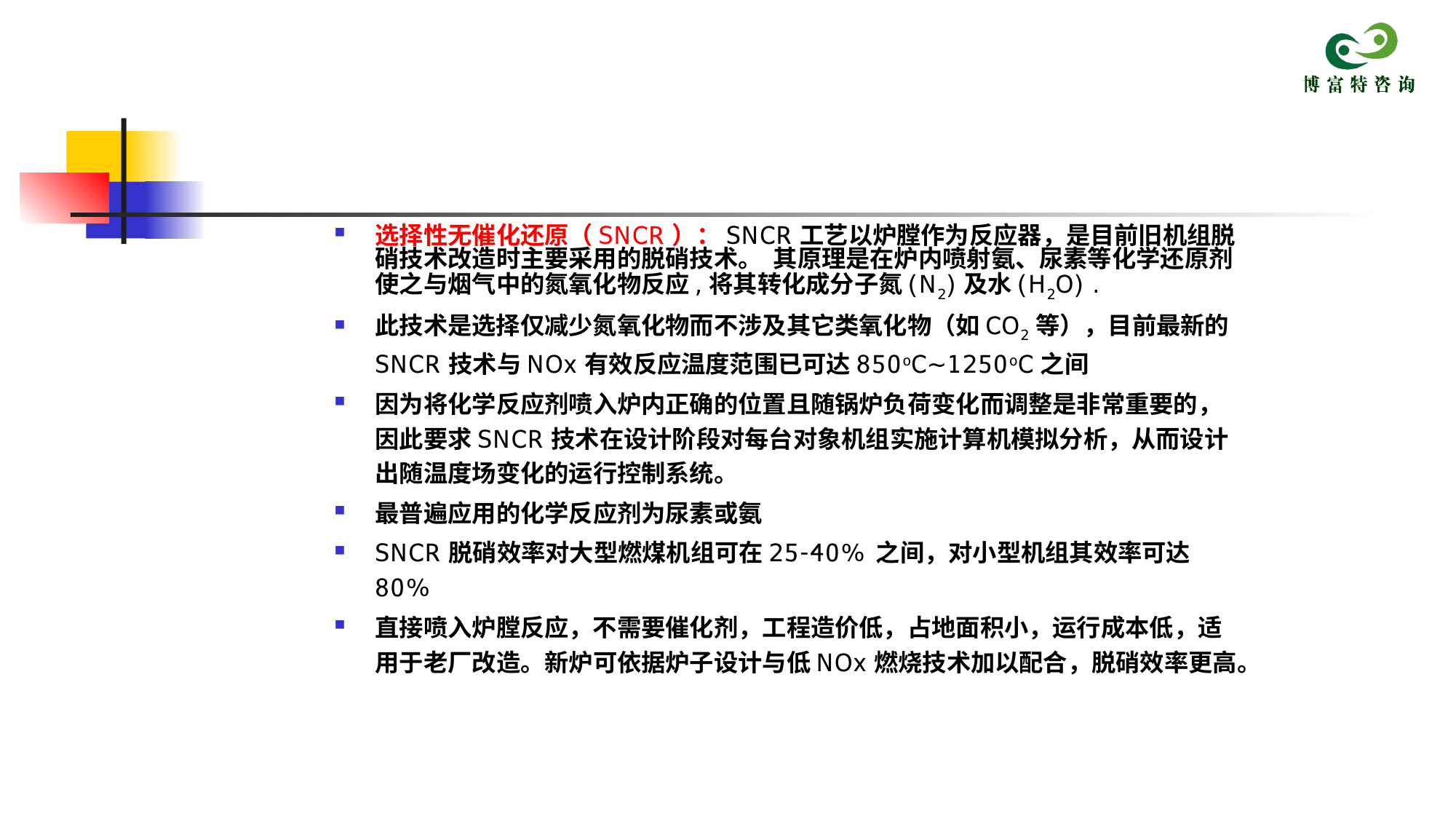

选择性无催化还原（SNCR）：SNCR工艺以炉膛作为反应器，是目前旧机组脱硝技术改造时主要采用的脱硝技术。  其原理是在炉内喷射氨、尿素等化学还原剂使之与烟气中的氮氧化物反应,将其转化成分子氮(N2)及水(H2O) .
此技术是选择仅减少氮氧化物而不涉及其它类氧化物（如CO2等），目前最新的SNCR技术与NOx有效反应温度范围已可达850oC~1250oC之间
因为将化学反应剂喷入炉内正确的位置且随锅炉负荷变化而调整是非常重要的，因此要求SNCR技术在设计阶段对每台对象机组实施计算机模拟分析，从而设计出随温度场变化的运行控制系统。
最普遍应用的化学反应剂为尿素或氨
SNCR脱硝效率对大型燃煤机组可在25-40%之间，对小型机组其效率可达80%
直接喷入炉膛反应，不需要催化剂，工程造价低，占地面积小，运行成本低，适用于老厂改造。新炉可依据炉子设计与低NOx燃烧技术加以配合，脱硝效率更高。